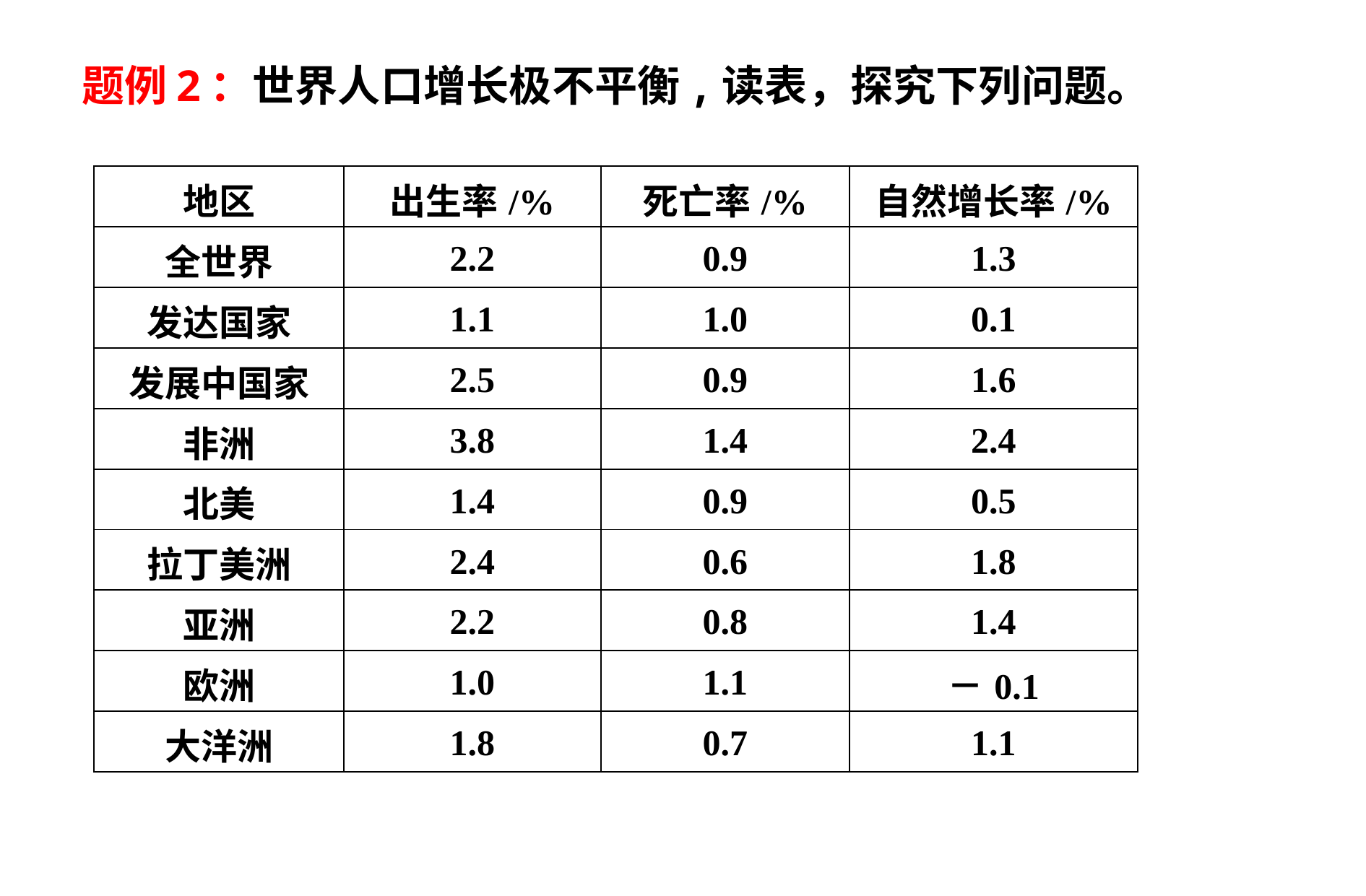

# 题例2：世界人口增长极不平衡,读表，探究下列问题。
| 地区 | 出生率/% | 死亡率/% | 自然增长率/% |
| --- | --- | --- | --- |
| 全世界 | 2.2 | 0.9 | 1.3 |
| 发达国家 | 1.1 | 1.0 | 0.1 |
| 发展中国家 | 2.5 | 0.9 | 1.6 |
| 非洲 | 3.8 | 1.4 | 2.4 |
| 北美 | 1.4 | 0.9 | 0.5 |
| 拉丁美洲 | 2.4 | 0.6 | 1.8 |
| 亚洲 | 2.2 | 0.8 | 1.4 |
| 欧洲 | 1.0 | 1.1 | －0.1 |
| 大洋洲 | 1.8 | 0.7 | 1.1 |